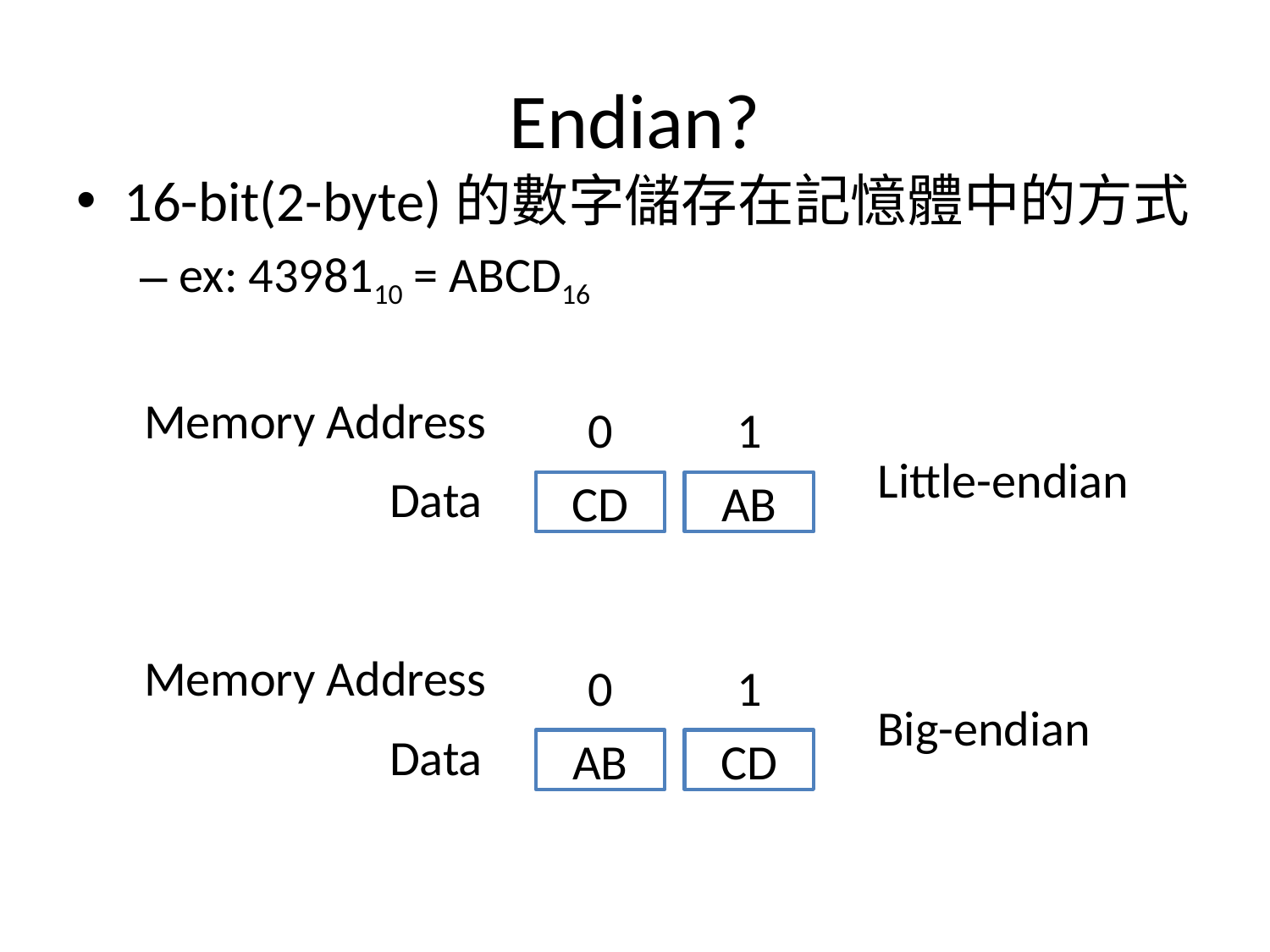

# Endian?
16-bit(2-byte)的數字儲存在記憶體中的方式
ex: 4398110 = ABCD16
Memory Address
0
1
Little-endian
Data
CD
AB
Memory Address
0
1
Big-endian
Data
AB
CD